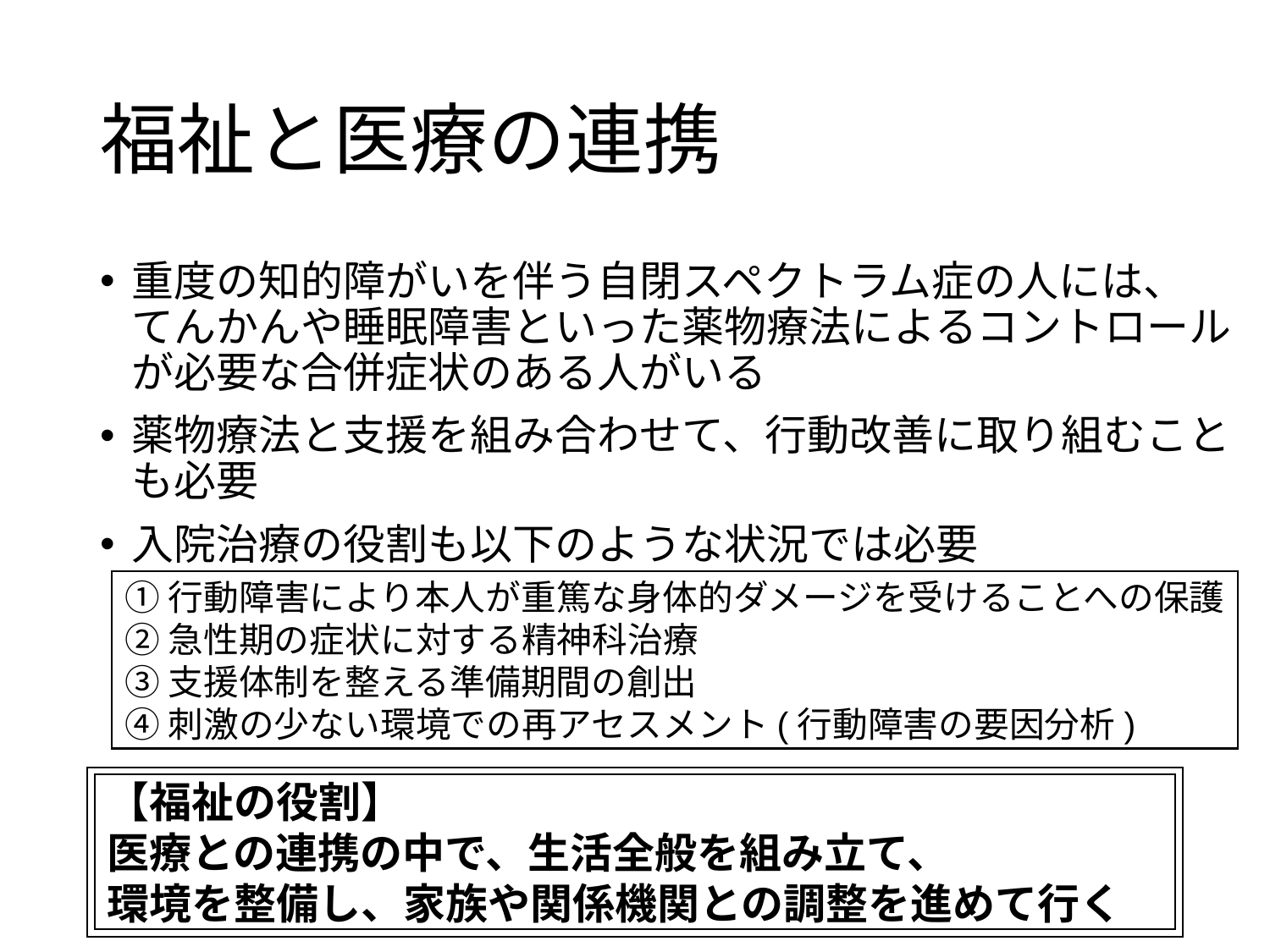

# 福祉と医療の連携
重度の知的障がいを伴う自閉スペクトラム症の人には、　てんかんや睡眠障害といった薬物療法によるコントロールが必要な合併症状のある人がいる
薬物療法と支援を組み合わせて、行動改善に取り組むことも必要
入院治療の役割も以下のような状況では必要
①行動障害により本人が重篤な身体的ダメージを受けることへの保護
②急性期の症状に対する精神科治療
③支援体制を整える準備期間の創出
④刺激の少ない環境での再アセスメント(行動障害の要因分析)
【福祉の役割】
医療との連携の中で、生活全般を組み立て、
環境を整備し、家族や関係機関との調整を進めて行く